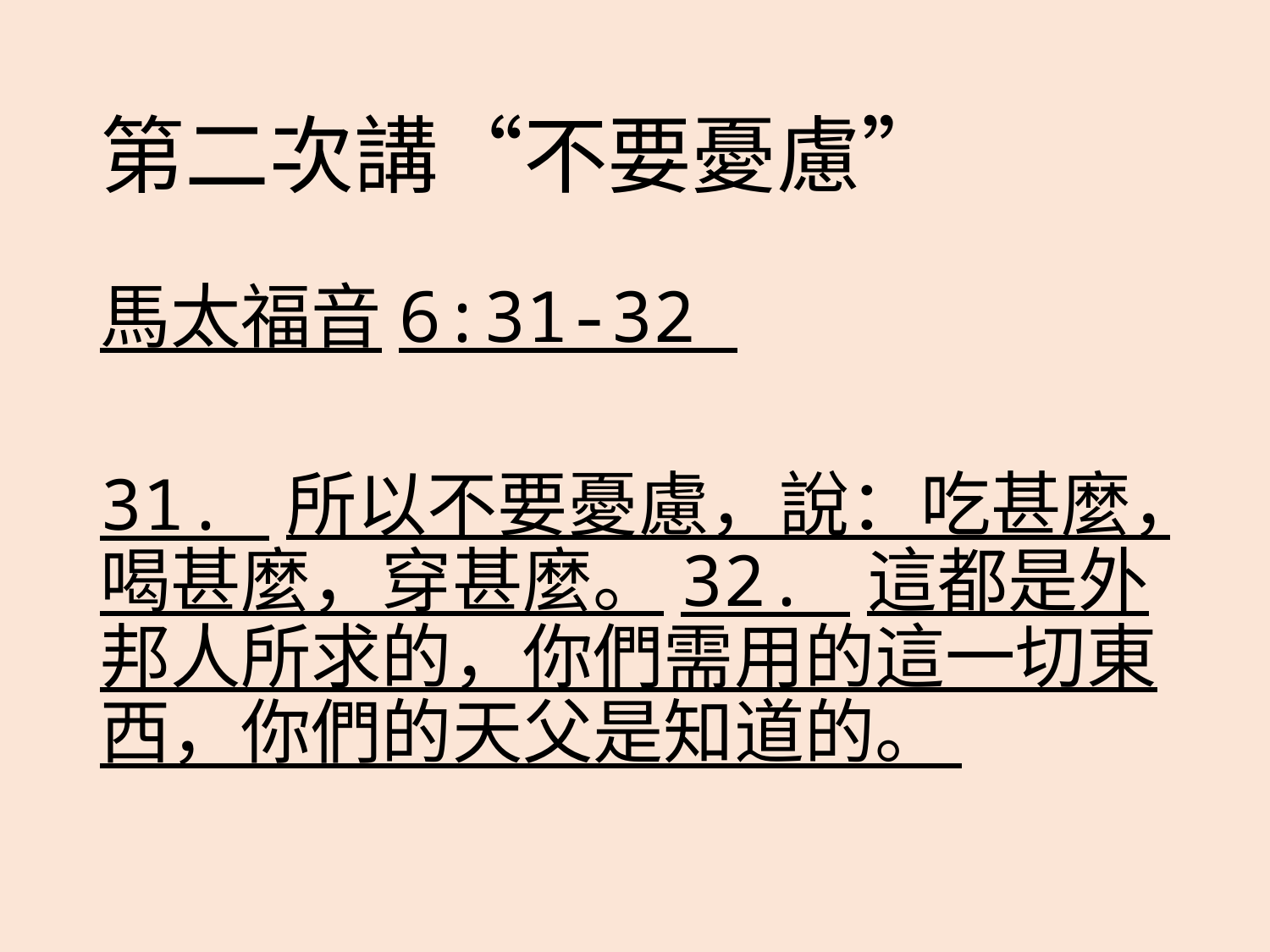

# 第二次講“不要憂慮”
馬太福音6:31-32

31. 所以不要憂慮，說：吃甚麼，喝甚麼，穿甚麼。32. 這都是外邦人所求的，你們需用的這一切東西，你們的天父是知道的。